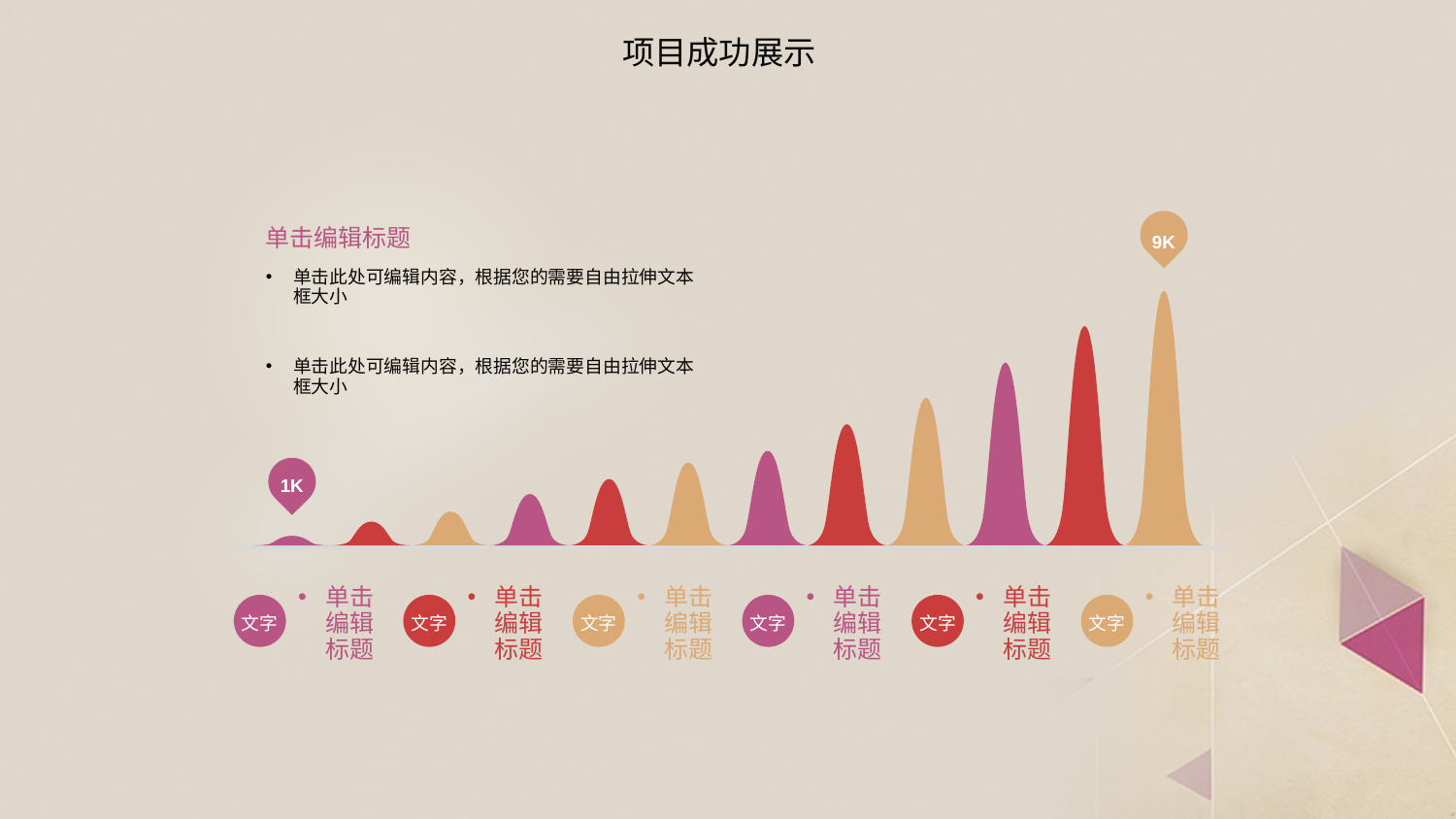

项目成功展示

9K
单击编辑标题
单击此处可编辑内容，根据您的需要自由拉伸文本框大小

单击此处可编辑内容，根据您的需要自由拉伸文本框大小

1K

单击编辑标题
单击编辑标题
单击编辑标题
单击编辑标题
单击编辑标题
单击编辑标题
文字
文字
文字
文字
文字
文字